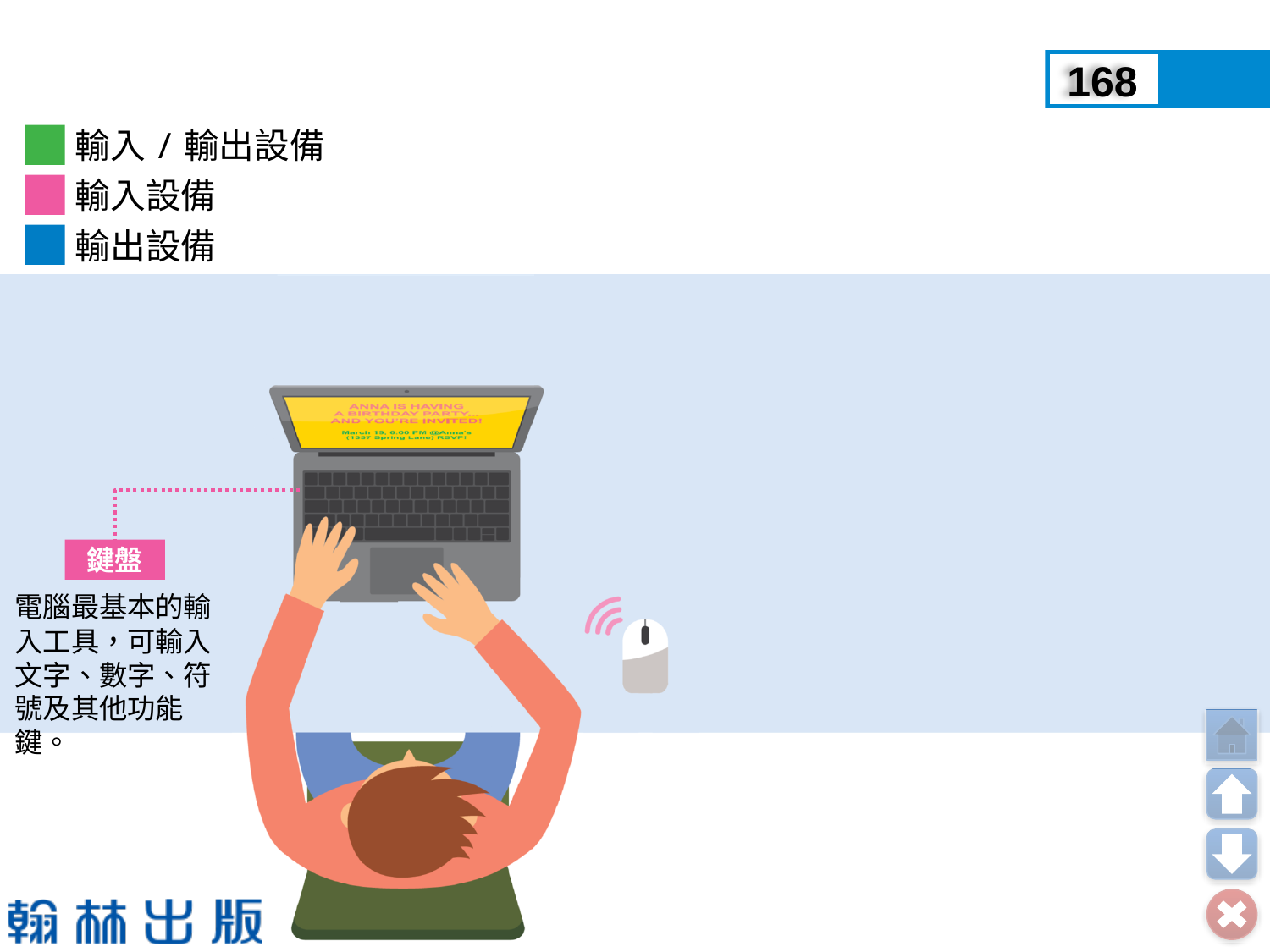

168

輸入/輸出設備

輸入設備

輸出設備

鍵盤
電腦最基本的輸入工具，可輸入文字、數字、符號及其他功能鍵。